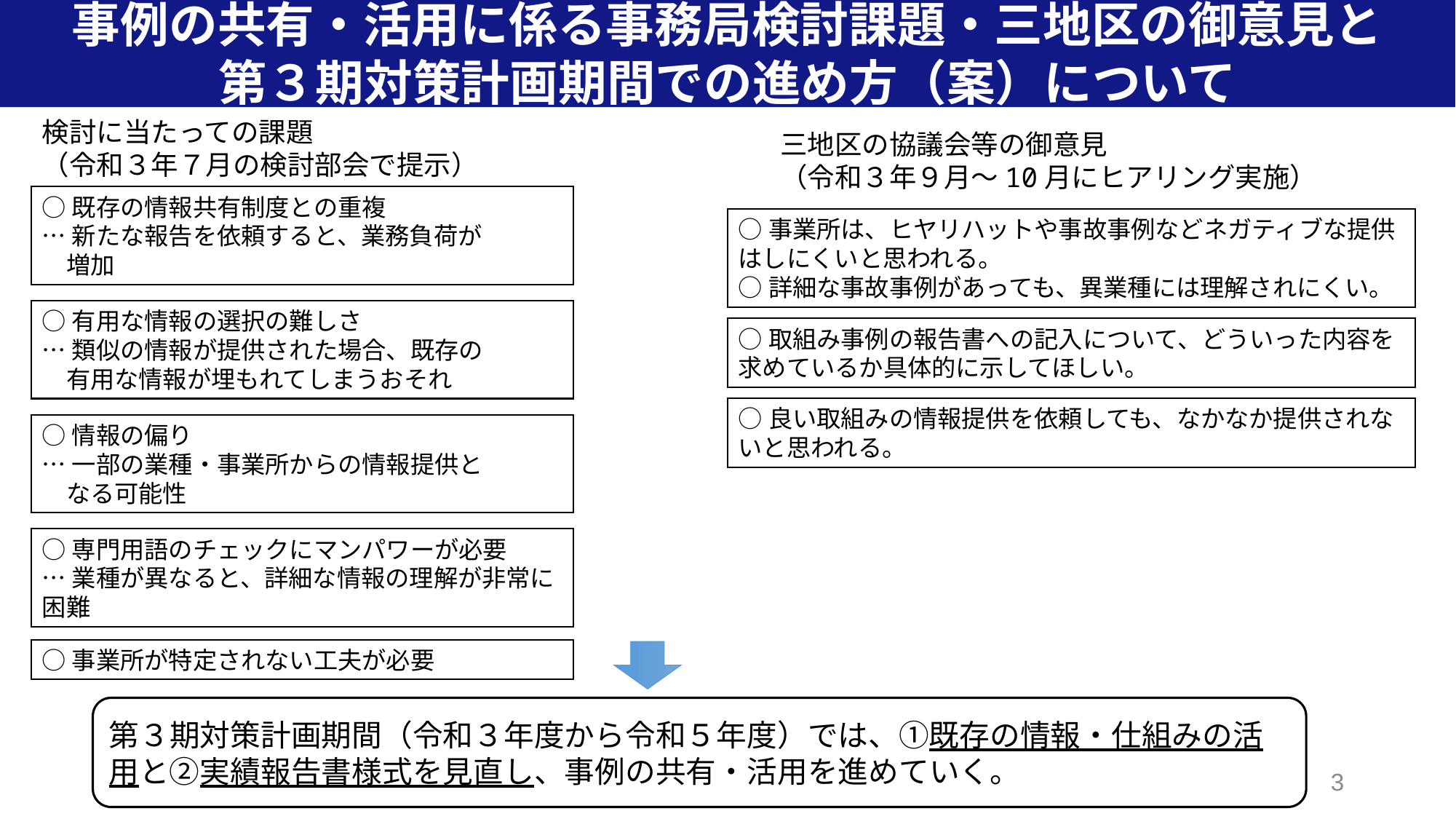

事例の共有・活用に係る事務局検討課題・三地区の御意見と
第３期対策計画期間での進め方（案）について
検討に当たっての課題
（令和３年７月の検討部会で提示）
三地区の協議会等の御意見
（令和３年９月～10月にヒアリング実施）
○既存の情報共有制度との重複
…新たな報告を依頼すると、業務負荷が
　増加
○事業所は、ヒヤリハットや事故事例などネガティブな提供はしにくいと思われる。
○詳細な事故事例があっても、異業種には理解されにくい。
○有用な情報の選択の難しさ
…類似の情報が提供された場合、既存の
　有用な情報が埋もれてしまうおそれ
○取組み事例の報告書への記入について、どういった内容を求めているか具体的に示してほしい。
○良い取組みの情報提供を依頼しても、なかなか提供されないと思われる。
○情報の偏り
…一部の業種・事業所からの情報提供と
　なる可能性
○専門用語のチェックにマンパワーが必要
…業種が異なると、詳細な情報の理解が非常に困難

○事業所が特定されない工夫が必要
第３期対策計画期間（令和３年度から令和５年度）では、①既存の情報・仕組みの活用と②実績報告書様式を見直し、事例の共有・活用を進めていく。
3